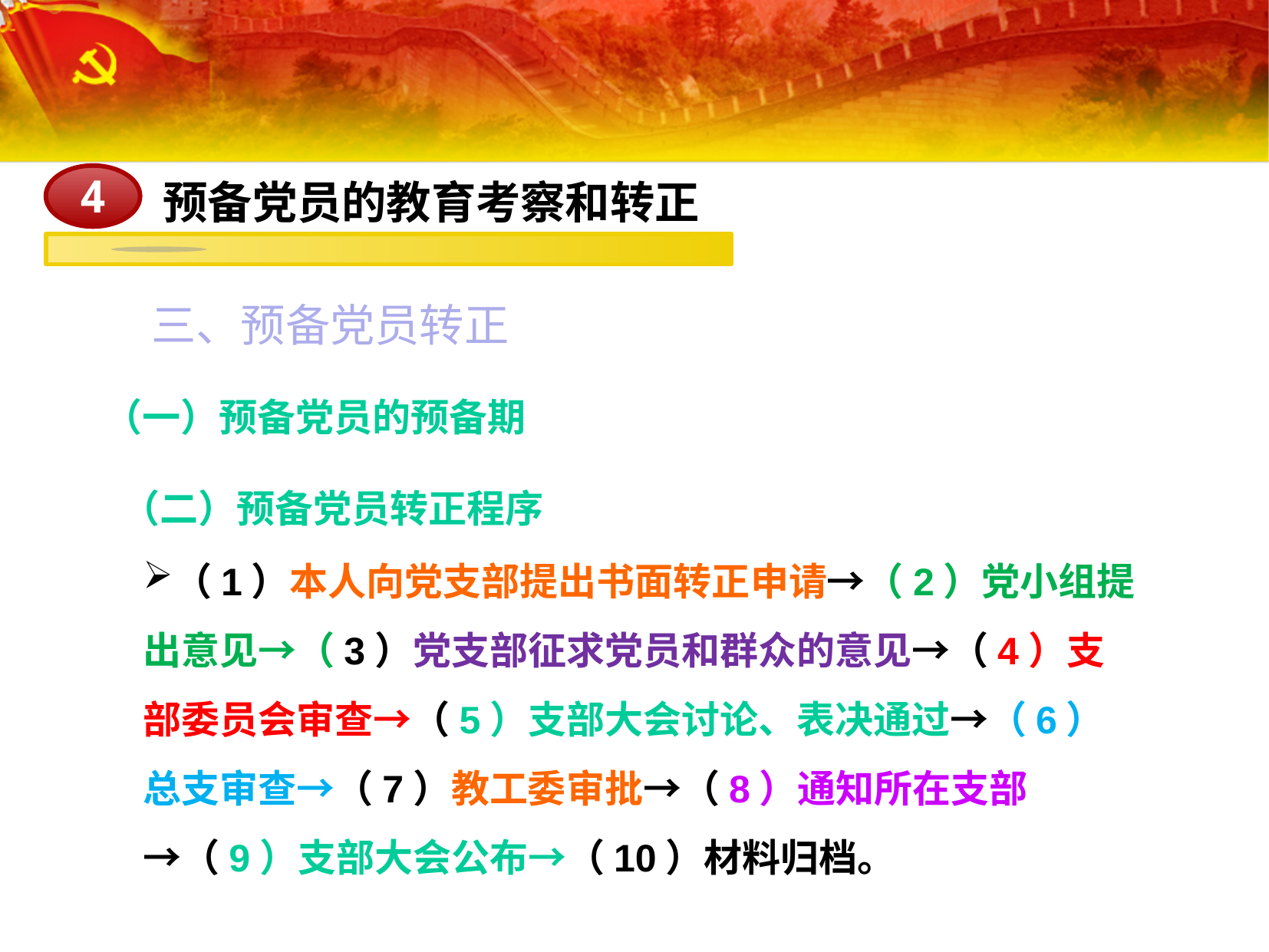

预备党员的教育考察和转正
4

三、预备党员转正
（一）预备党员的预备期
 （二）预备党员转正程序
（1）本人向党支部提出书面转正申请→（2）党小组提出意见→（3）党支部征求党员和群众的意见→（4）支部委员会审查→（5）支部大会讨论、表决通过→（6）总支审查→（7）教工委审批→（8）通知所在支部→（9）支部大会公布→（10）材料归档。